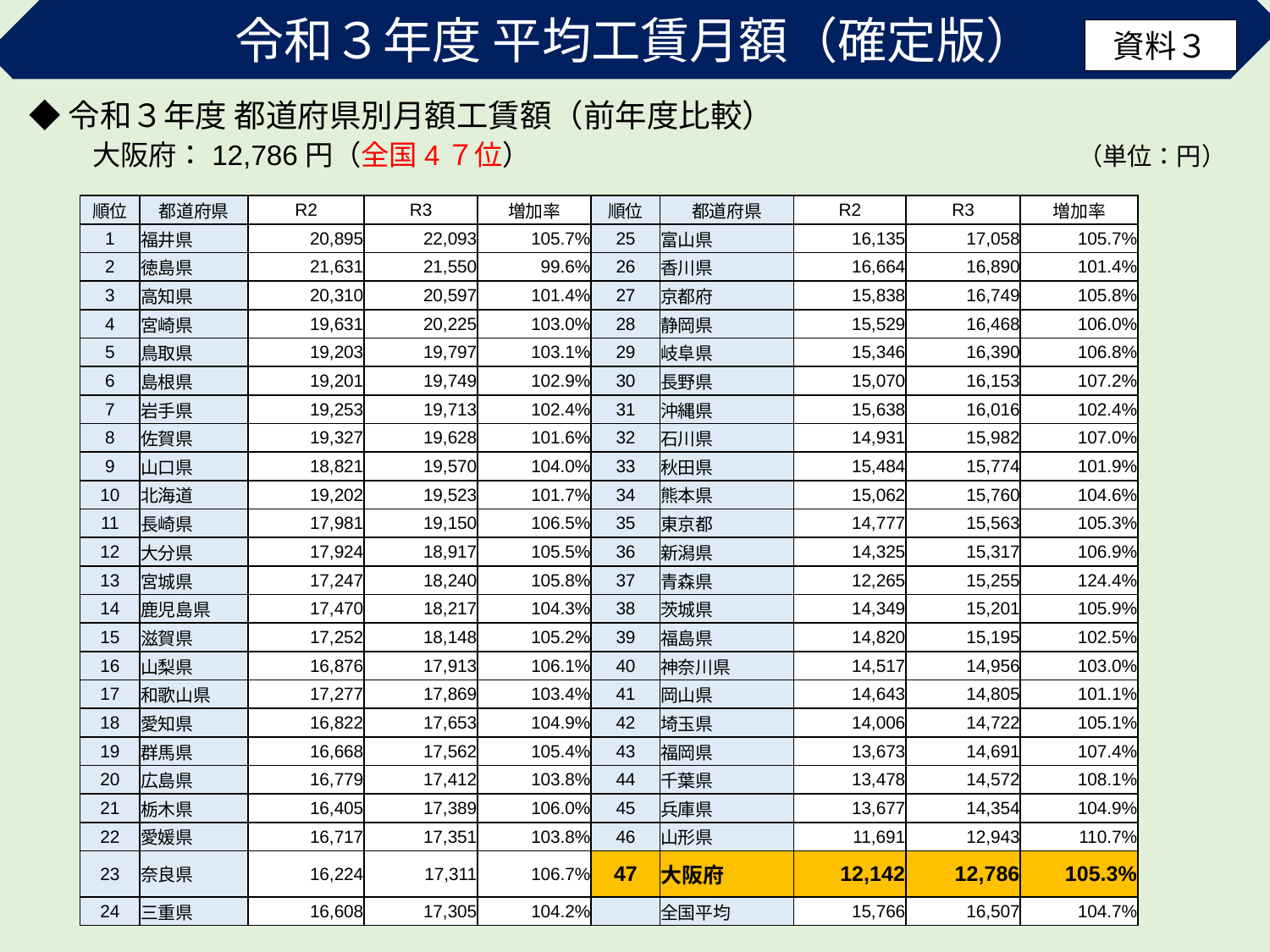

令和３年度 平均工賃月額（確定版）
資料３
◆令和３年度 都道府県別月額工賃額（前年度比較）
　　大阪府：12,786円（全国4７位）

（単位：円）
| 順位 | 都道府県 | R2 | R3 | 増加率 | 順位 | 都道府県 | R2 | R3 | 増加率 |
| --- | --- | --- | --- | --- | --- | --- | --- | --- | --- |
| 1 | 福井県 | 20,895 | 22,093 | 105.7% | 25 | 富山県 | 16,135 | 17,058 | 105.7% |
| 2 | 徳島県 | 21,631 | 21,550 | 99.6% | 26 | 香川県 | 16,664 | 16,890 | 101.4% |
| 3 | 高知県 | 20,310 | 20,597 | 101.4% | 27 | 京都府 | 15,838 | 16,749 | 105.8% |
| 4 | 宮崎県 | 19,631 | 20,225 | 103.0% | 28 | 静岡県 | 15,529 | 16,468 | 106.0% |
| 5 | 鳥取県 | 19,203 | 19,797 | 103.1% | 29 | 岐阜県 | 15,346 | 16,390 | 106.8% |
| 6 | 島根県 | 19,201 | 19,749 | 102.9% | 30 | 長野県 | 15,070 | 16,153 | 107.2% |
| 7 | 岩手県 | 19,253 | 19,713 | 102.4% | 31 | 沖縄県 | 15,638 | 16,016 | 102.4% |
| 8 | 佐賀県 | 19,327 | 19,628 | 101.6% | 32 | 石川県 | 14,931 | 15,982 | 107.0% |
| 9 | 山口県 | 18,821 | 19,570 | 104.0% | 33 | 秋田県 | 15,484 | 15,774 | 101.9% |
| 10 | 北海道 | 19,202 | 19,523 | 101.7% | 34 | 熊本県 | 15,062 | 15,760 | 104.6% |
| 11 | 長崎県 | 17,981 | 19,150 | 106.5% | 35 | 東京都 | 14,777 | 15,563 | 105.3% |
| 12 | 大分県 | 17,924 | 18,917 | 105.5% | 36 | 新潟県 | 14,325 | 15,317 | 106.9% |
| 13 | 宮城県 | 17,247 | 18,240 | 105.8% | 37 | 青森県 | 12,265 | 15,255 | 124.4% |
| 14 | 鹿児島県 | 17,470 | 18,217 | 104.3% | 38 | 茨城県 | 14,349 | 15,201 | 105.9% |
| 15 | 滋賀県 | 17,252 | 18,148 | 105.2% | 39 | 福島県 | 14,820 | 15,195 | 102.5% |
| 16 | 山梨県 | 16,876 | 17,913 | 106.1% | 40 | 神奈川県 | 14,517 | 14,956 | 103.0% |
| 17 | 和歌山県 | 17,277 | 17,869 | 103.4% | 41 | 岡山県 | 14,643 | 14,805 | 101.1% |
| 18 | 愛知県 | 16,822 | 17,653 | 104.9% | 42 | 埼玉県 | 14,006 | 14,722 | 105.1% |
| 19 | 群馬県 | 16,668 | 17,562 | 105.4% | 43 | 福岡県 | 13,673 | 14,691 | 107.4% |
| 20 | 広島県 | 16,779 | 17,412 | 103.8% | 44 | 千葉県 | 13,478 | 14,572 | 108.1% |
| 21 | 栃木県 | 16,405 | 17,389 | 106.0% | 45 | 兵庫県 | 13,677 | 14,354 | 104.9% |
| 22 | 愛媛県 | 16,717 | 17,351 | 103.8% | 46 | 山形県 | 11,691 | 12,943 | 110.7% |
| 23 | 奈良県 | 16,224 | 17,311 | 106.7% | 47 | 大阪府 | 12,142 | 12,786 | 105.3% |
| 24 | 三重県 | 16,608 | 17,305 | 104.2% |  | 全国平均 | 15,766 | 16,507 | 104.7% |